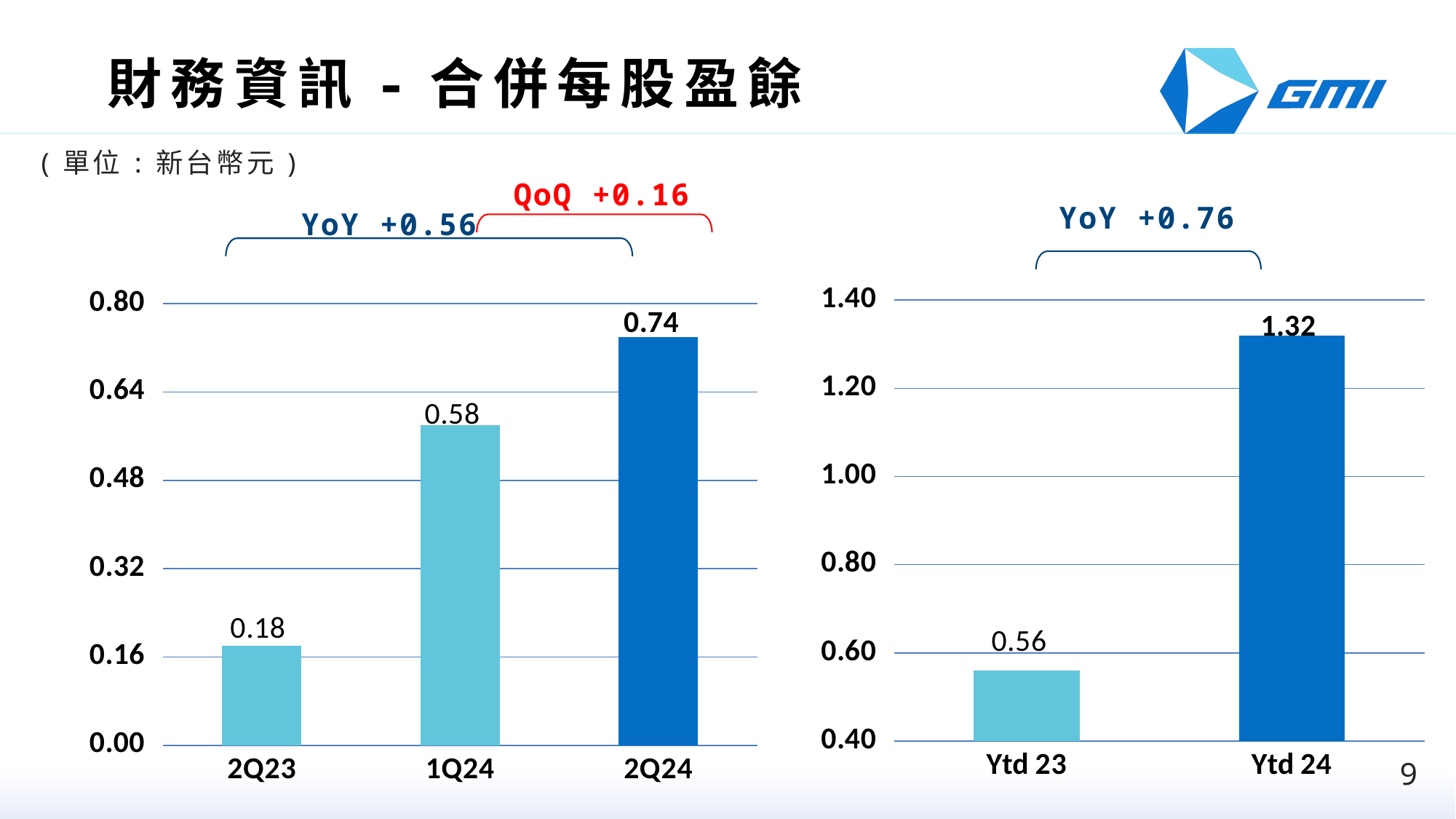

# 財務資訊-合併每股盈餘
(單位:新台幣元)

QoQ +0.16
YoY +0.76
YoY +0.56

### Chart

| Category |  |
|---|---|
| 2Q23 | 0.18 |
| 1Q24 | 0.58 |
| 2Q24 | 0.74 |

### Chart

| Category | EPS |
|---|---|
| Ytd 23 | 0.56 |
| Ytd 24 | 1.32 |
9